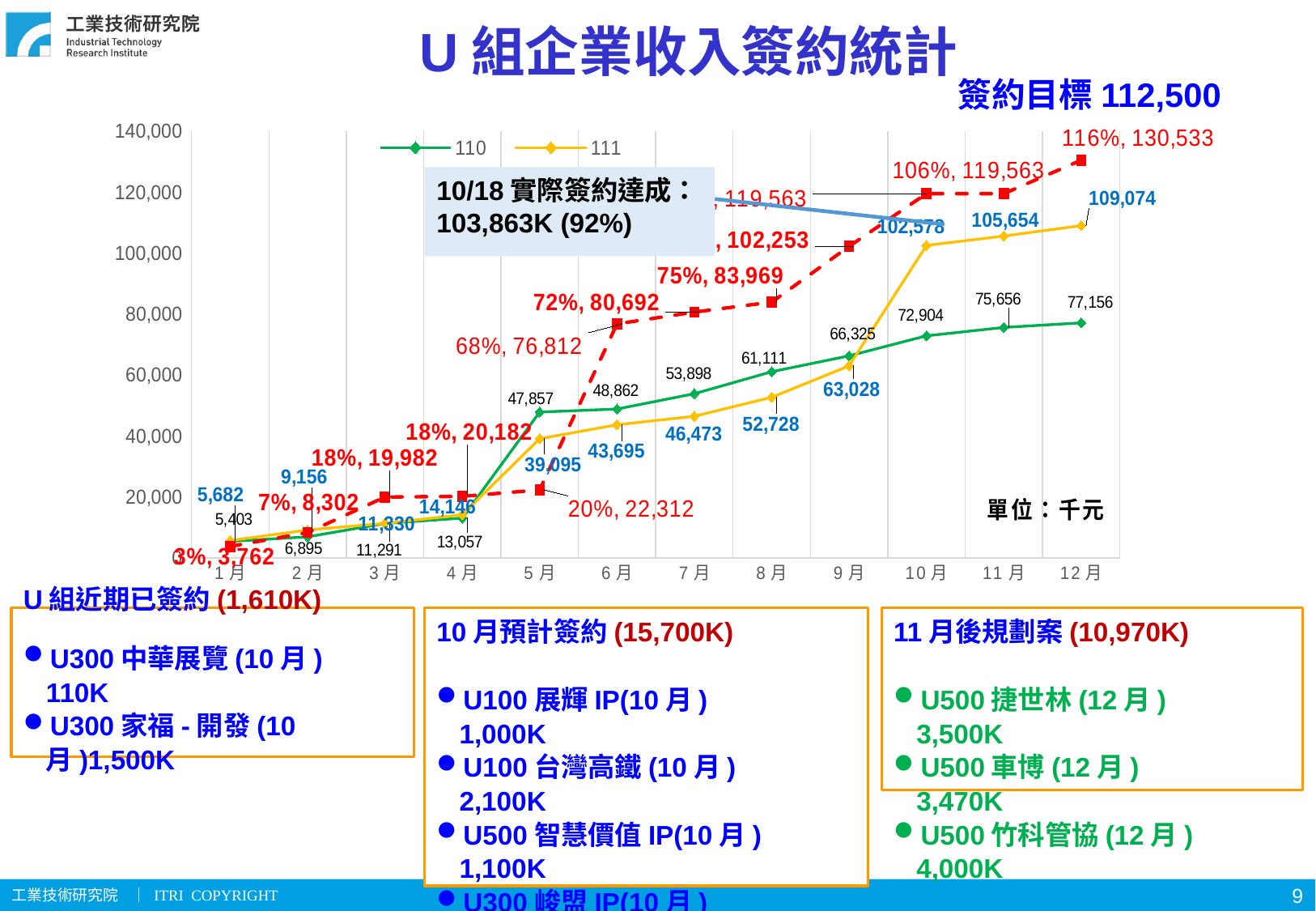

# U組企業收入簽約統計
簽約目標112,500

### Chart: 單位：千元

| Category | 110 | 111 | 112 |
|---|---|---|---|
| 1月 | 5403.0 | 5682.0 | 3762.0 |
| 2月 | 6895.0 | 9156.0 | 8302.0 |
| 3月 | 11291.0 | 11330.0 | 19982.0 |
| 4月 | 13057.0 | 14146.0 | 20182.0 |
| 5月 | 47857.0 | 39095.0 | 22312.0 |
| 6月 | 48862.0 | 43695.0 | 76812.0 |
| 7月 | 53898.0 | 46473.0 | 80692.0 |
| 8月 | 61111.0 | 52728.0 | 83969.0 |
| 9月 | 66325.0 | 63028.0 | 102253.0 |
| 10月 | 72904.0 | 102578.0 | 119563.0 |
| 11月 | 75656.0 | 105654.0 | 119563.0 |
| 12月 | 77156.0 | 109074.0 | 130533.0 |
10/18實際簽約達成：
103,863K (92%)
U組近期已簽約(1,610K)

U300中華展覽(10月)     110K
U300家福-開發(10月)1,500K
10月預計簽約(15,700K)

U100展輝IP(10月)          1,000K
U100台灣高鐵(10月)     2,100K
U500智慧價值IP(10月)  1,100K
U300峻盟IP(10月)             500K
U000旭貿IP(10月)          1,000K
U000全聯(10月)           10,000K
11月後規劃案(10,970K)

U500捷世林(12月)      3,500K
U500車博(12月)           3,470K
U500竹科管協(12月)   4,000K